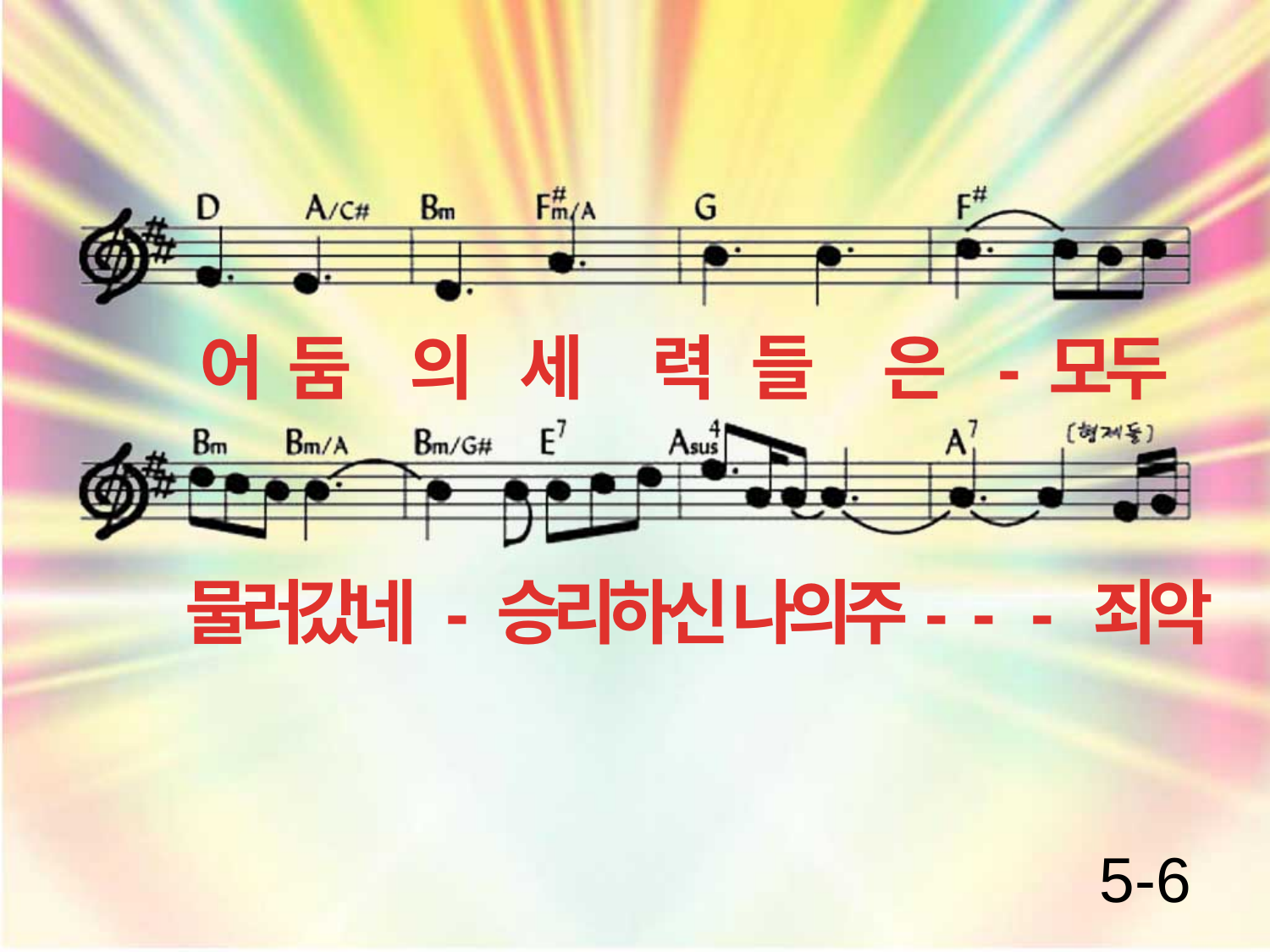

어   둠      의     세       력    들       은   - 모두
물러갔네 - 승리하신 나의주-   -    -  죄악
5-6